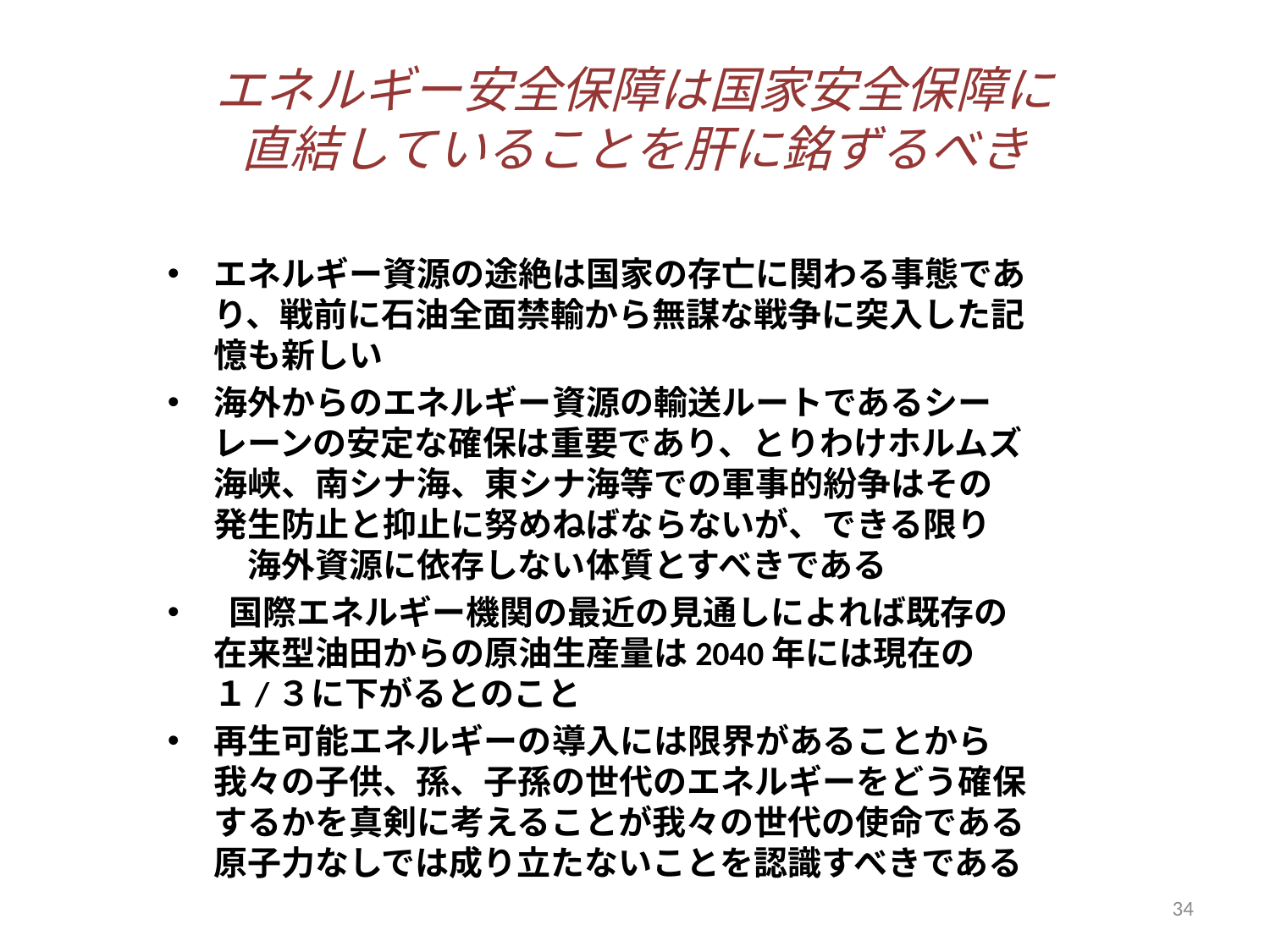

# エネルギー安全保障は国家安全保障に 直結していることを肝に銘ずるべき
エネルギー資源の途絶は国家の存亡に関わる事態であり、戦前に石油全面禁輸から無謀な戦争に突入した記憶も新しい
海外からのエネルギー資源の輸送ルートであるシーレーンの安定な確保は重要であり、とりわけホルムズ海峡、南シナ海、東シナ海等での軍事的紛争はその　発生防止と抑止に努めねばならないが、できる限り　　海外資源に依存しない体質とすべきである
 国際エネルギー機関の最近の見通しによれば既存の在来型油田からの原油生産量は2040年には現在の　１/３に下がるとのこと
再生可能エネルギーの導入には限界があることから我々の子供、孫、子孫の世代のエネルギーをどう確保するかを真剣に考えることが我々の世代の使命である原子力なしでは成り立たないことを認識すべきである
34